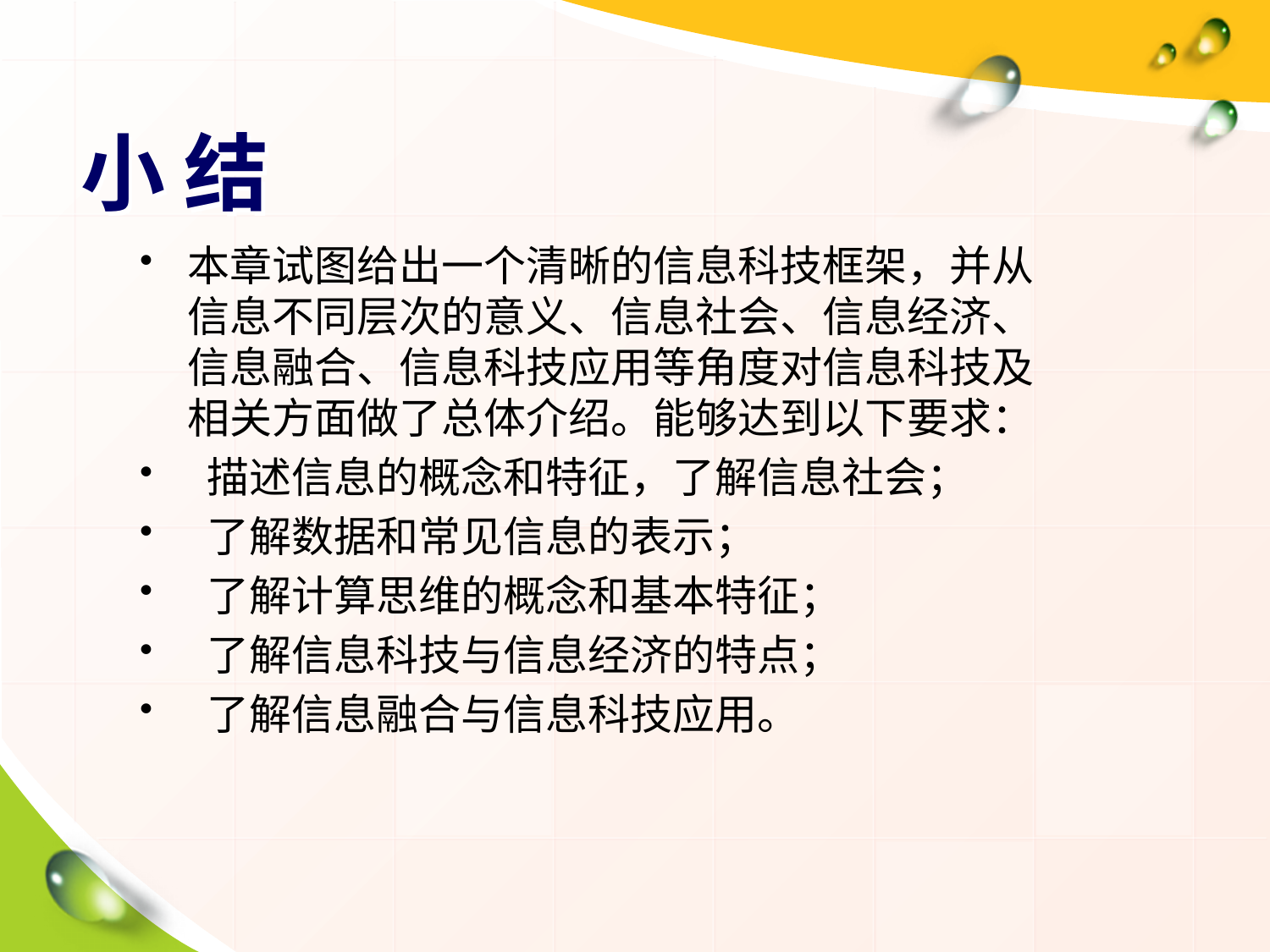

# 小 结
本章试图给出一个清晰的信息科技框架，并从信息不同层次的意义、信息社会、信息经济、信息融合、信息科技应用等角度对信息科技及相关方面做了总体介绍。能够达到以下要求：
 描述信息的概念和特征，了解信息社会；
 了解数据和常见信息的表示；
 了解计算思维的概念和基本特征；
 了解信息科技与信息经济的特点；
 了解信息融合与信息科技应用。